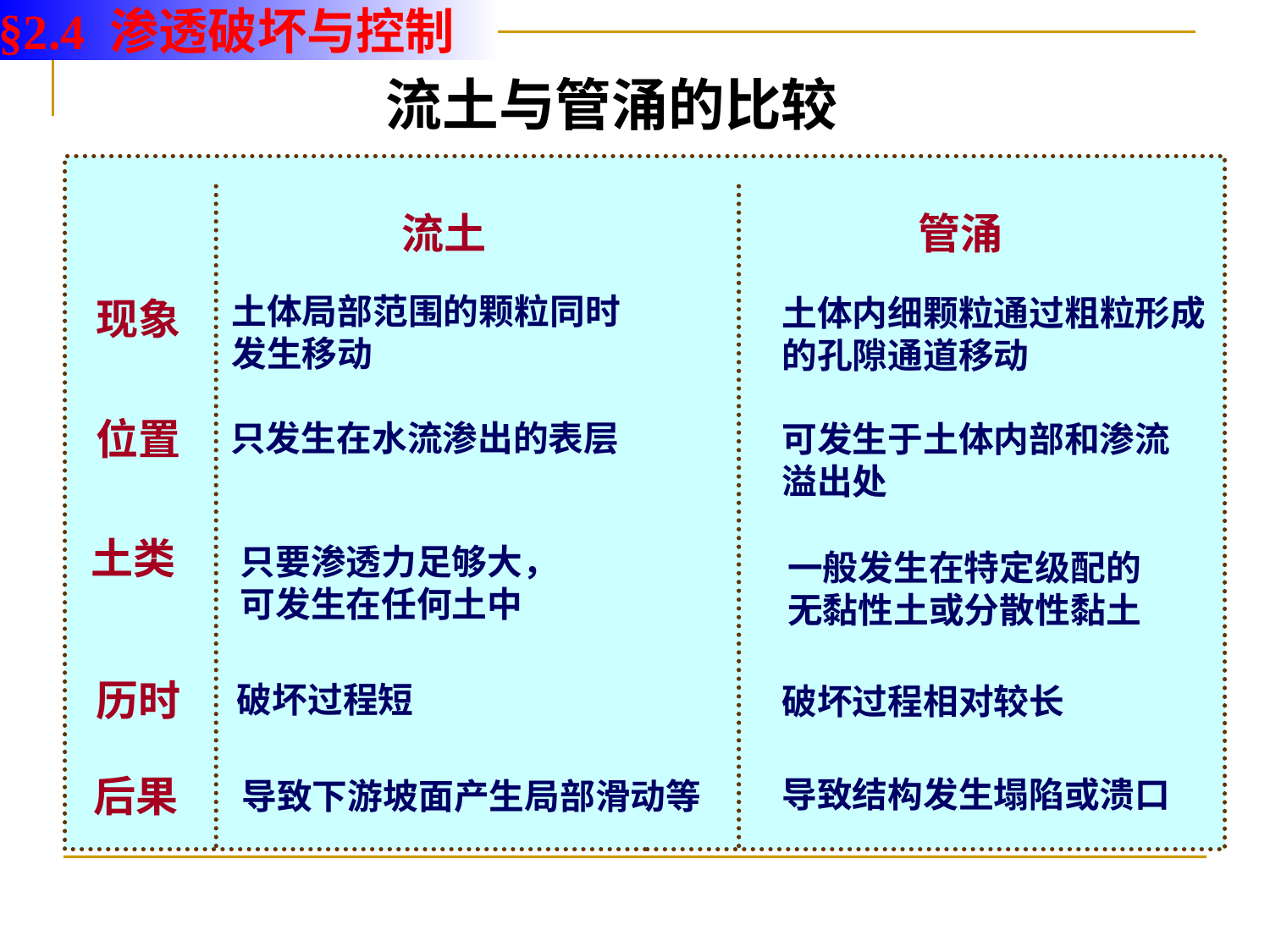

§2.4 渗透破坏与控制
流土与管涌的比较

管涌
流土
土体局部范围的颗粒同时发生移动
土体内细颗粒通过粗粒形成的孔隙通道移动
现象
位置
只发生在水流渗出的表层
可发生于土体内部和渗流溢出处
土类
只要渗透力足够大，可发生在任何土中
一般发生在特定级配的无黏性土或分散性黏土
历时
破坏过程短
破坏过程相对较长
后果
导致结构发生塌陷或溃口
导致下游坡面产生局部滑动等